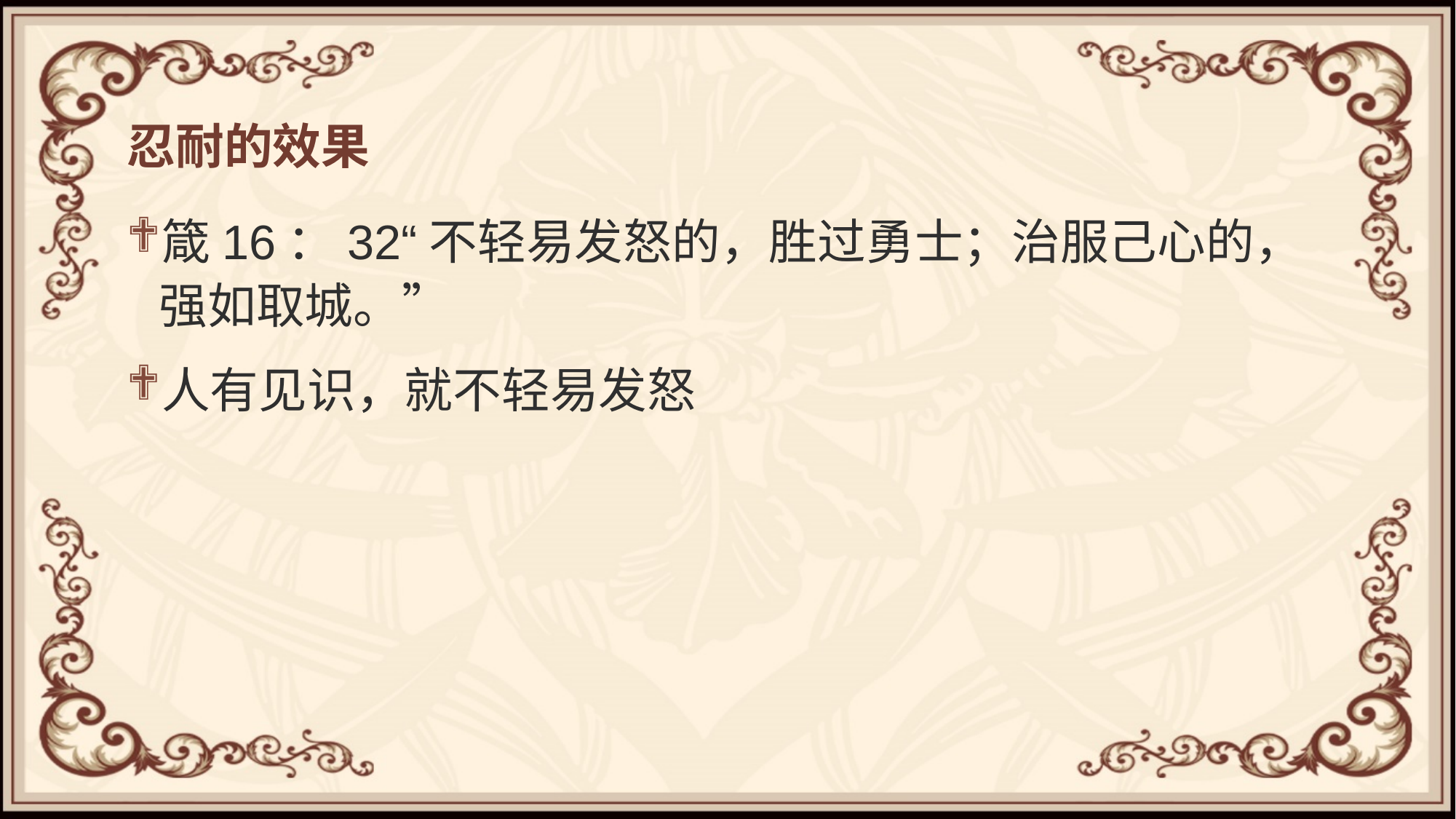

# 忍耐的效果
箴16：32“不轻易发怒的，胜过勇士；治服己心的，强如取城。”
人有见识，就不轻易发怒